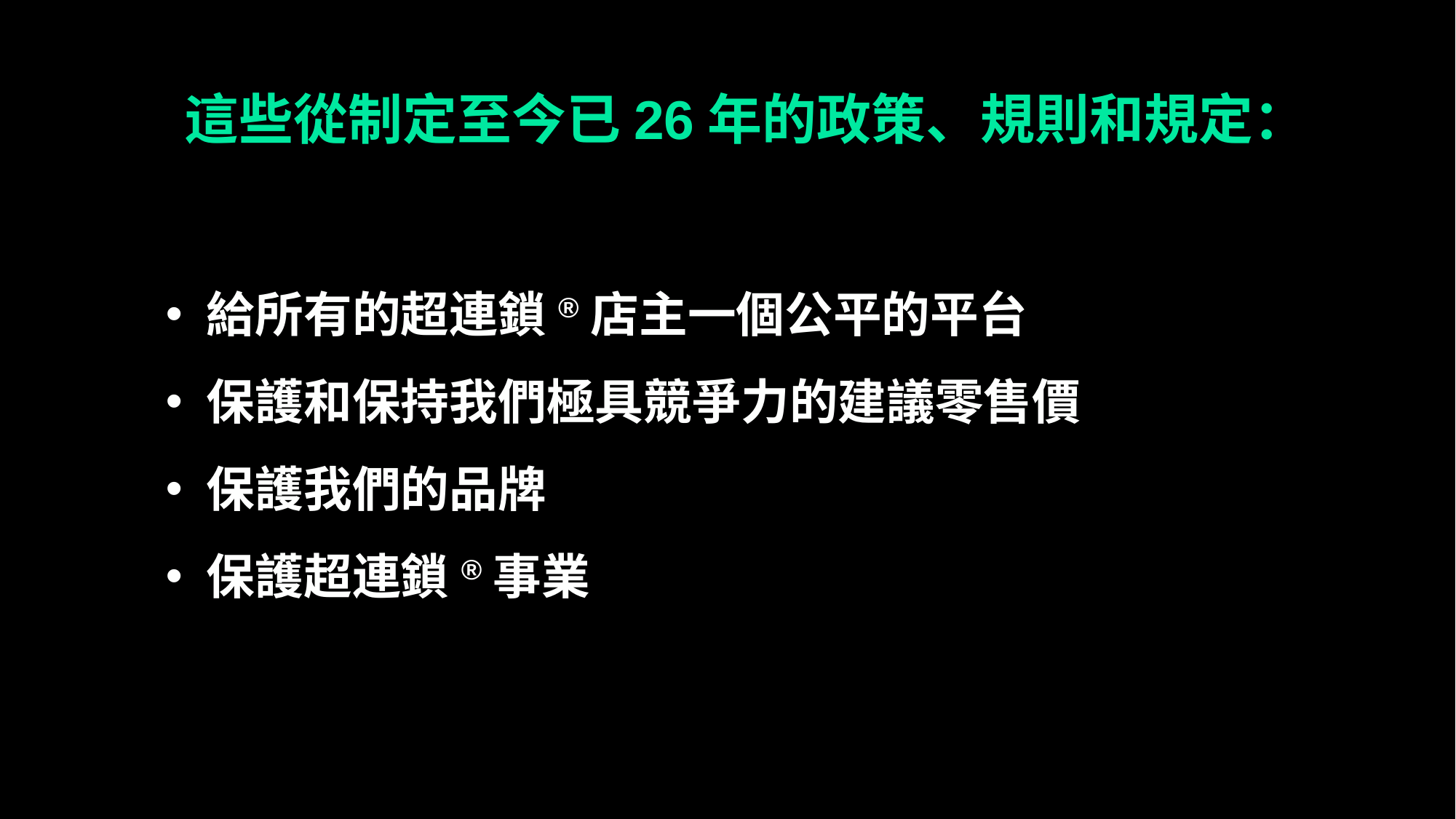

這些從制定至今已26年的政策、規則和規定：
給所有的超連鎖®店主一個公平的平台
保護和保持我們極具競爭力的建議零售價
保護我們的品牌
保護超連鎖®事業